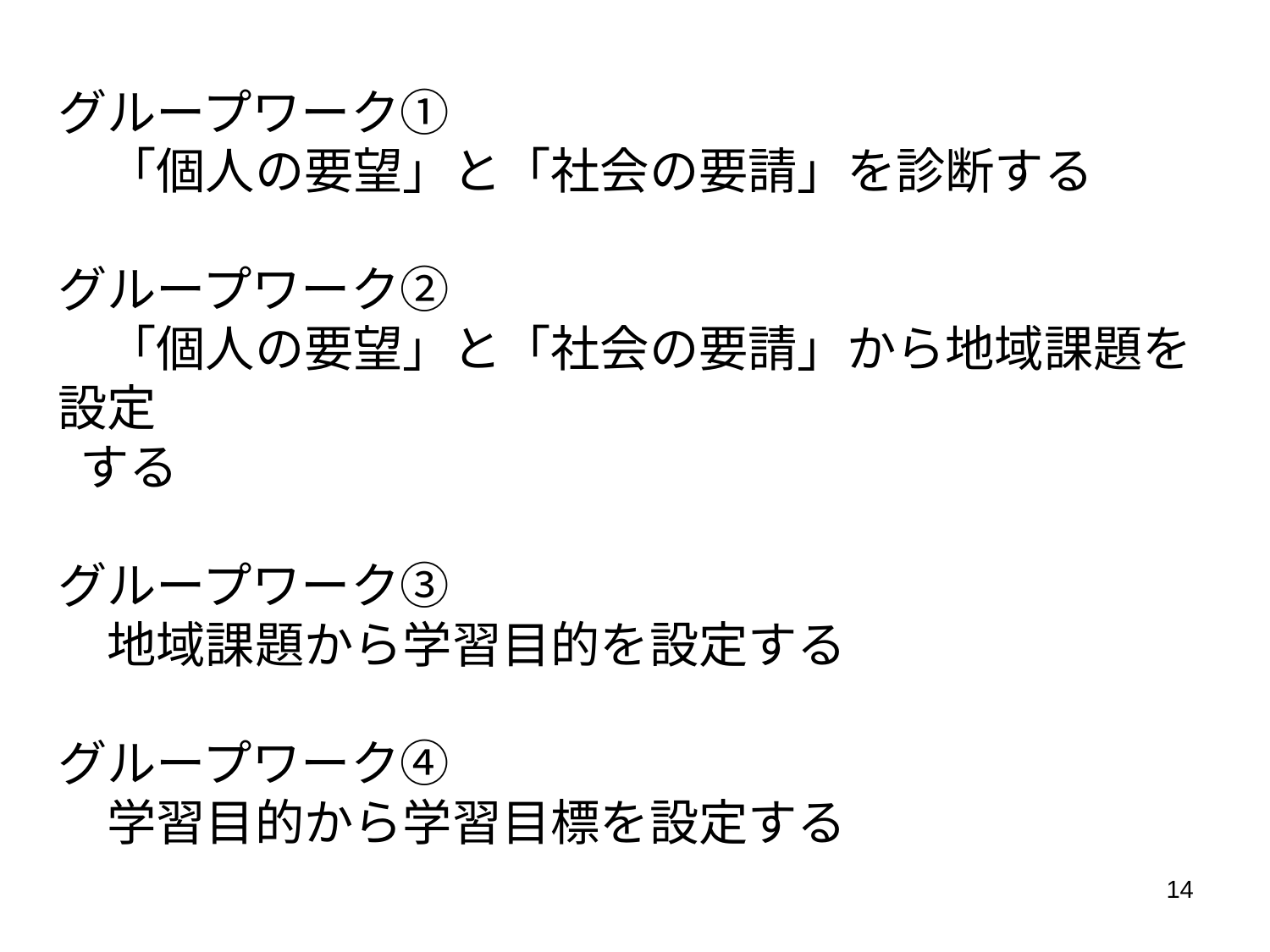

# グループワーク① 　「個人の要望」と「社会の要請」を診断する グループワーク② 　「個人の要望」と「社会の要請」から地域課題を設定 する グループワーク③ 　地域課題から学習目的を設定する グループワーク④ 　学習目的から学習目標を設定する
14